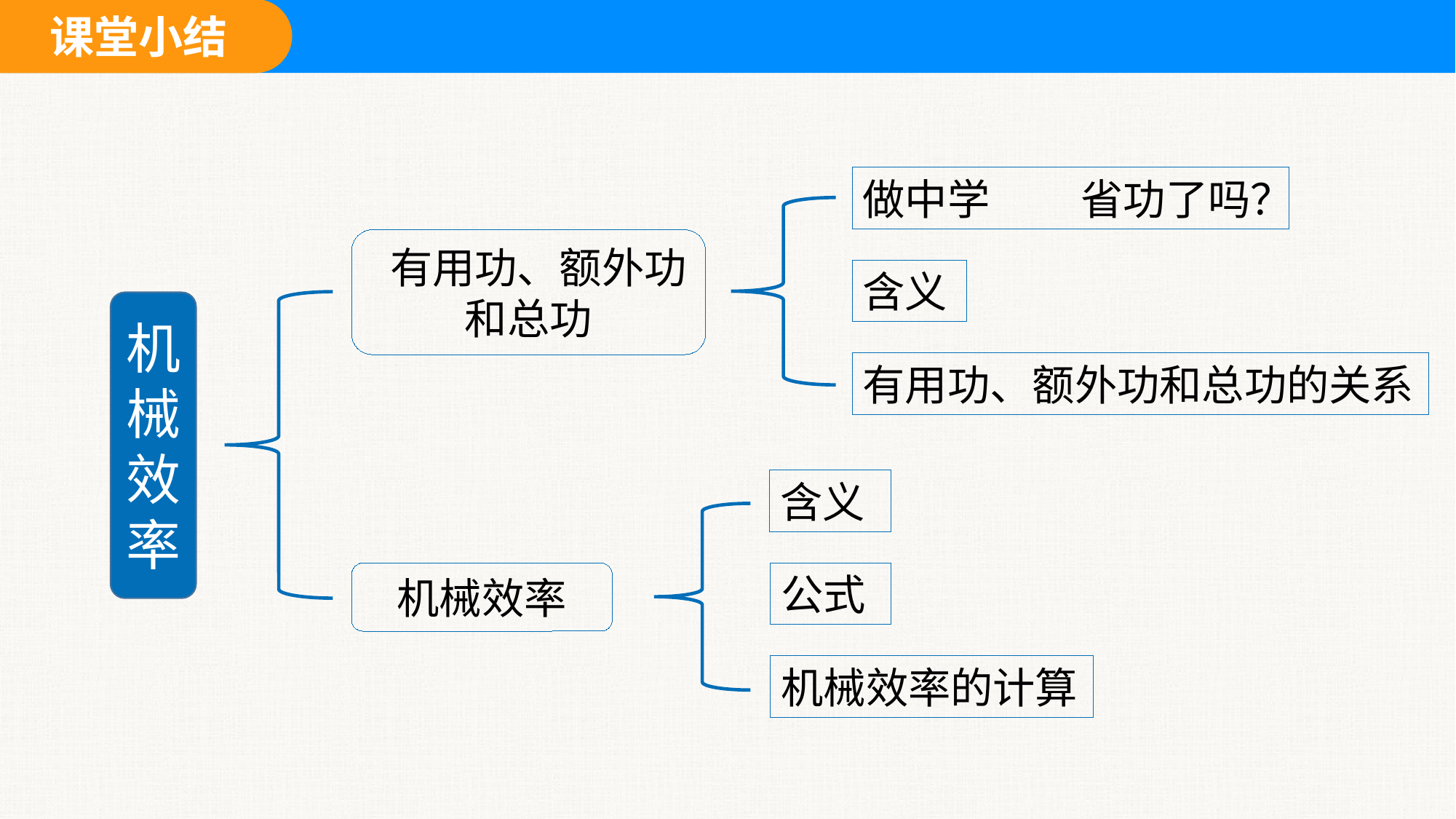

做中学	省功了吗？

 有用功、额外功和总功
含义

机械效率
有用功、额外功和总功的关系
含义

公式
机械效率
机械效率的计算